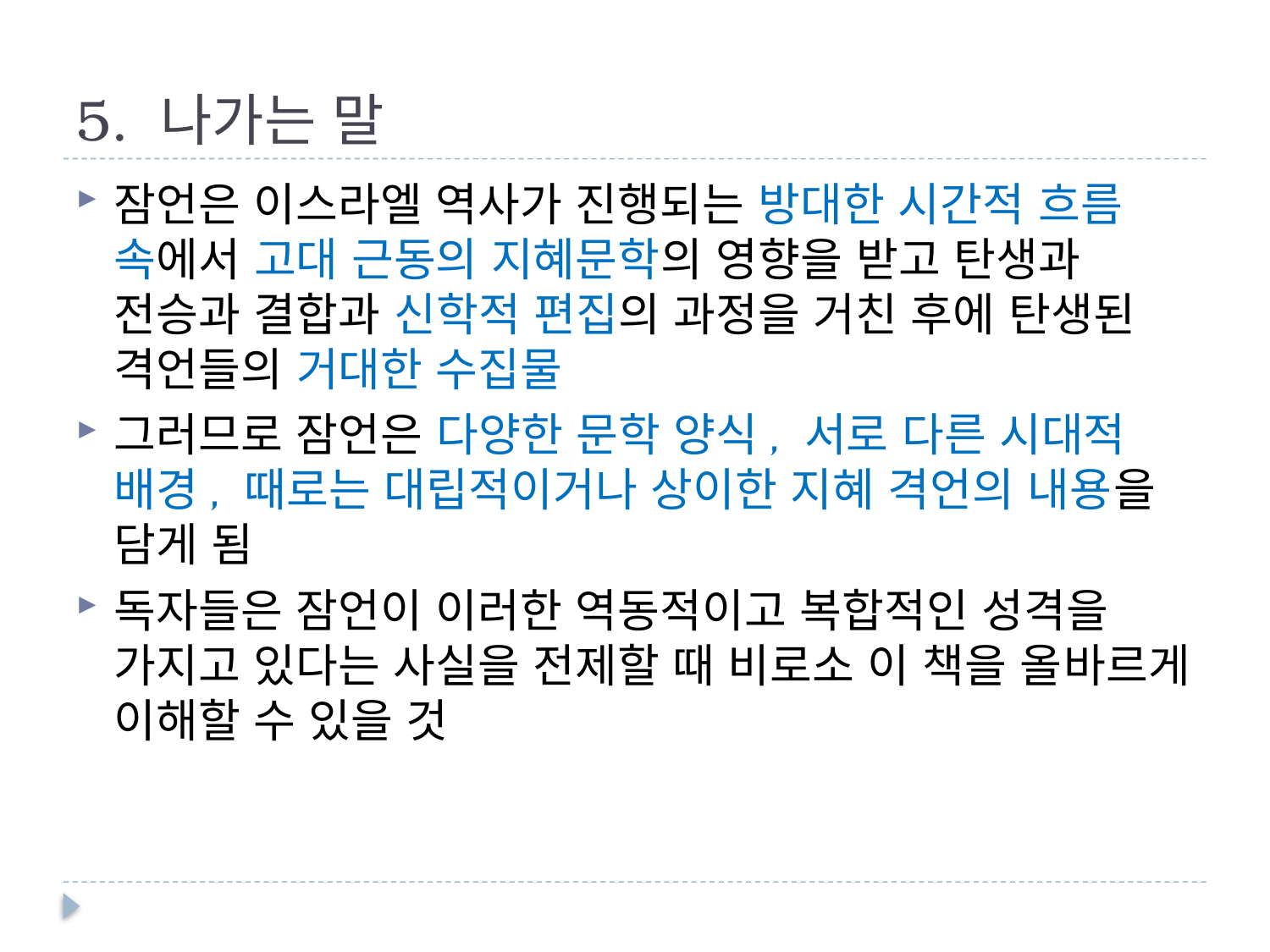

# 5. 나가는 말
잠언은 이스라엘 역사가 진행되는 방대한 시간적 흐름 속에서 고대 근동의 지혜문학의 영향을 받고 탄생과 전승과 결합과 신학적 편집의 과정을 거친 후에 탄생된 격언들의 거대한 수집물
그러므로 잠언은 다양한 문학 양식, 서로 다른 시대적 배경, 때로는 대립적이거나 상이한 지혜 격언의 내용을 담게 됨
독자들은 잠언이 이러한 역동적이고 복합적인 성격을 가지고 있다는 사실을 전제할 때 비로소 이 책을 올바르게 이해할 수 있을 것